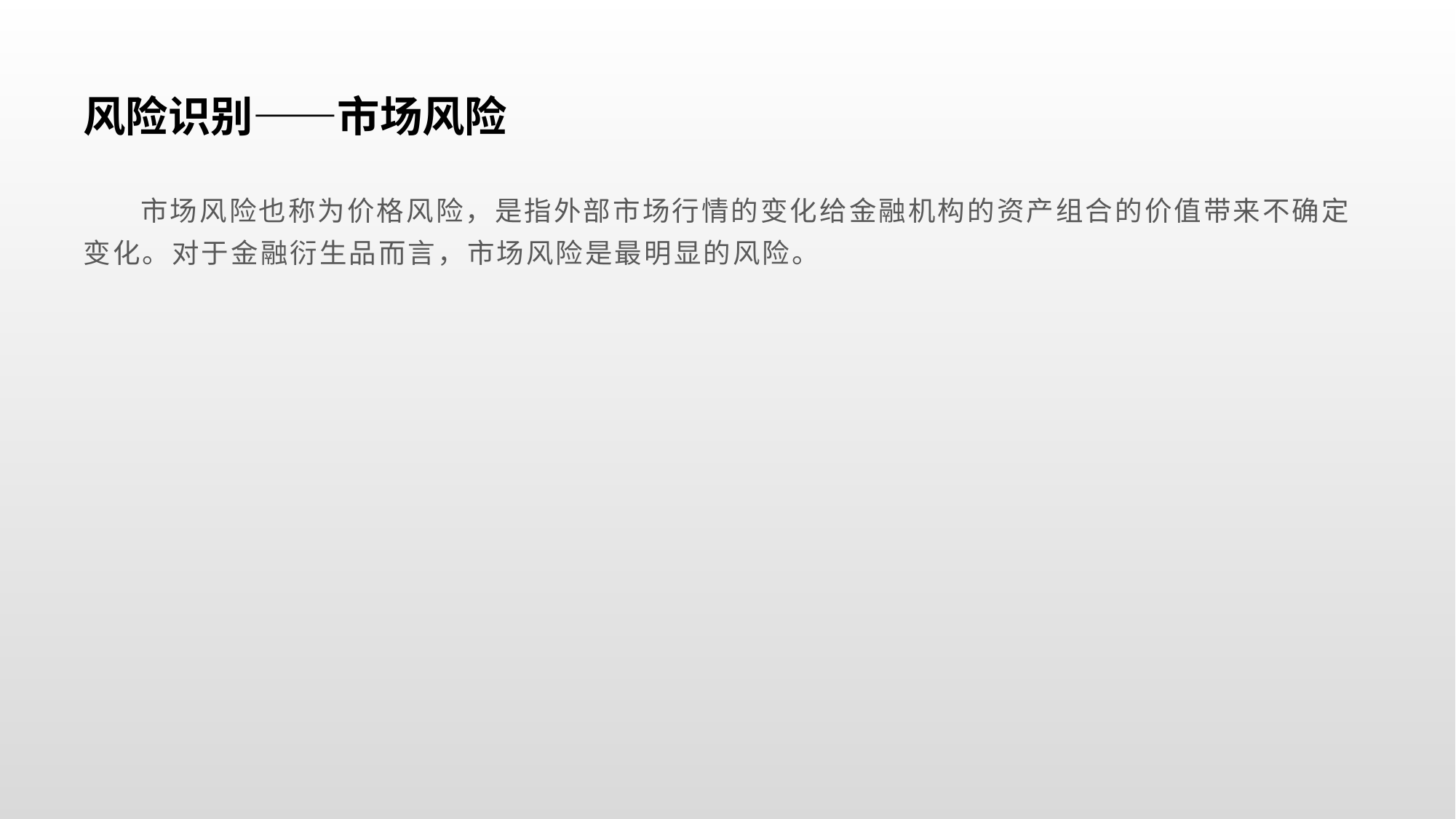

# 风险识别——市场风险
      市场风险也称为价格风险，是指外部市场行情的变化给金融机构的资产组合的价值带来不确定变化。对于金融衍生品而言，市场风险是最明显的风险。